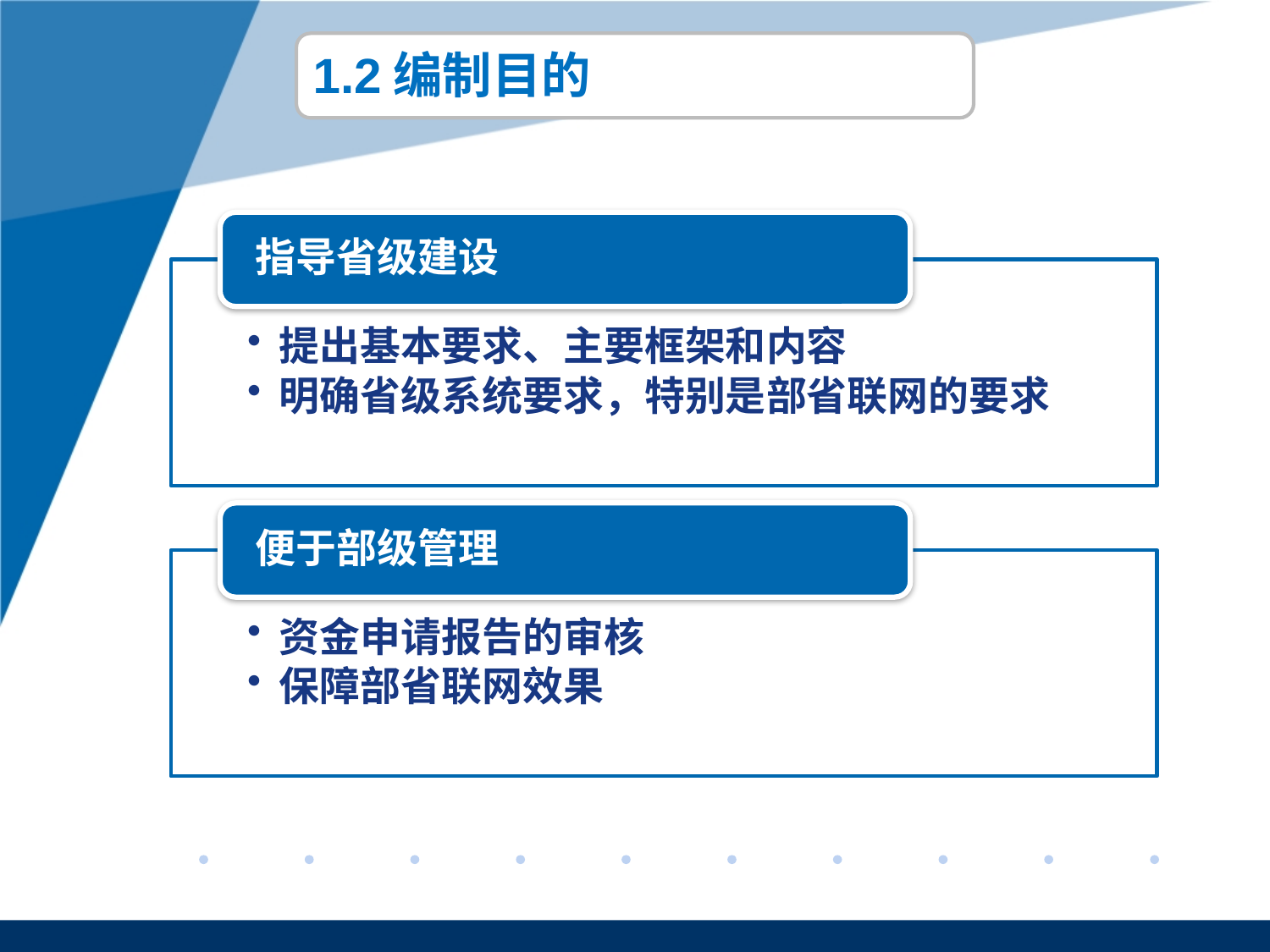

1.2编制目的
提出基本要求、主要框架和内容
明确省级系统要求，特别是部省联网的要求
指导省级建设
资金申请报告的审核
保障部省联网效果
便于部级管理